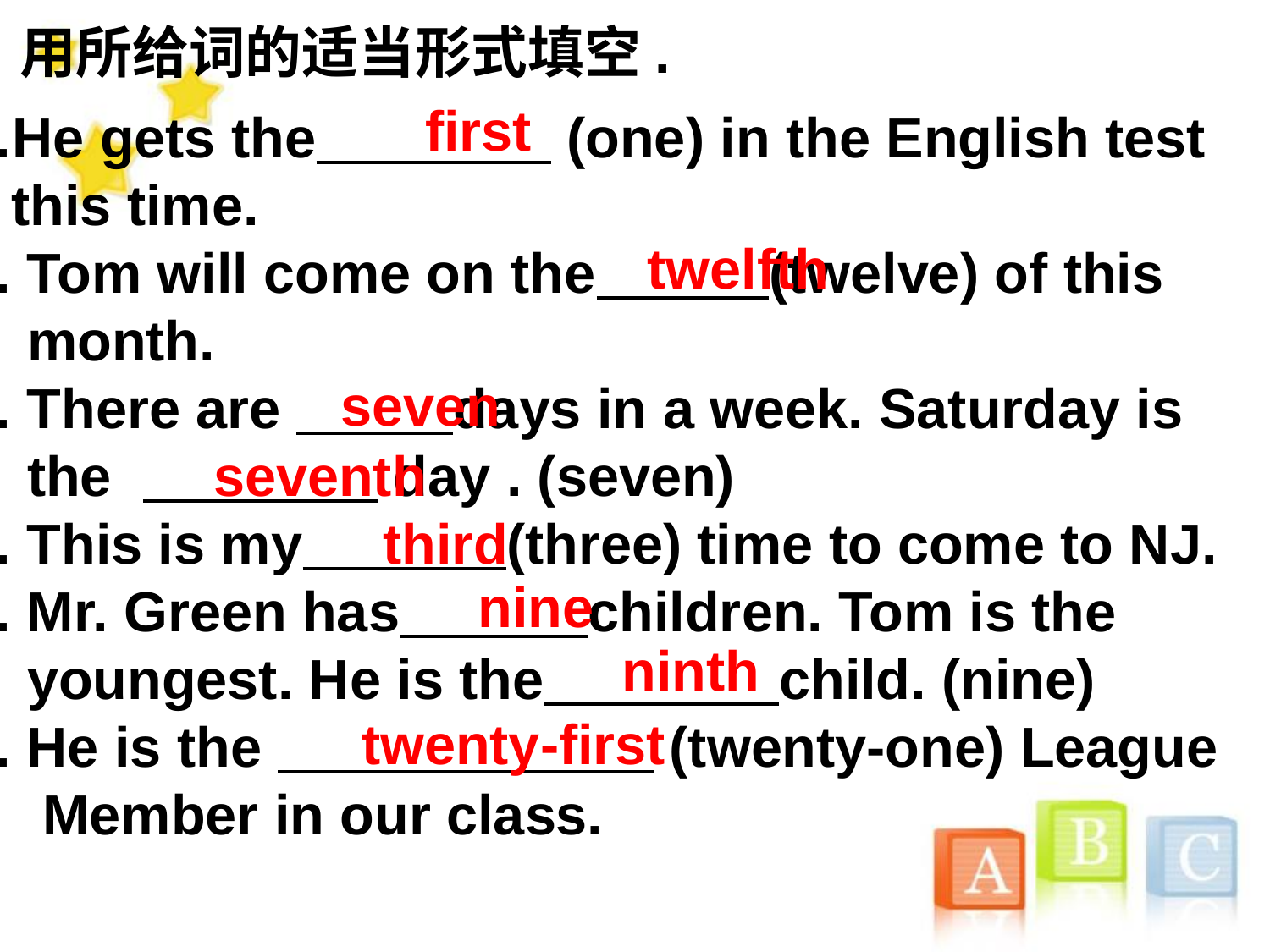

用所给词的适当形式填空.
first
He gets the                (one) in the English test
   this time.
2. Tom will come on the           (twelve) of this
    month.
3. There are           days in a week. Saturday is
    the                  day . (seven)
4. This is my             (three) time to come to NJ.
5. Mr. Green has            children. Tom is the
    youngest. He is the               child. (nine)
6. He is the                          (twenty-one) League
     Member in our class.
twelfth
seven
seventh
third
nine
ninth
twenty-first